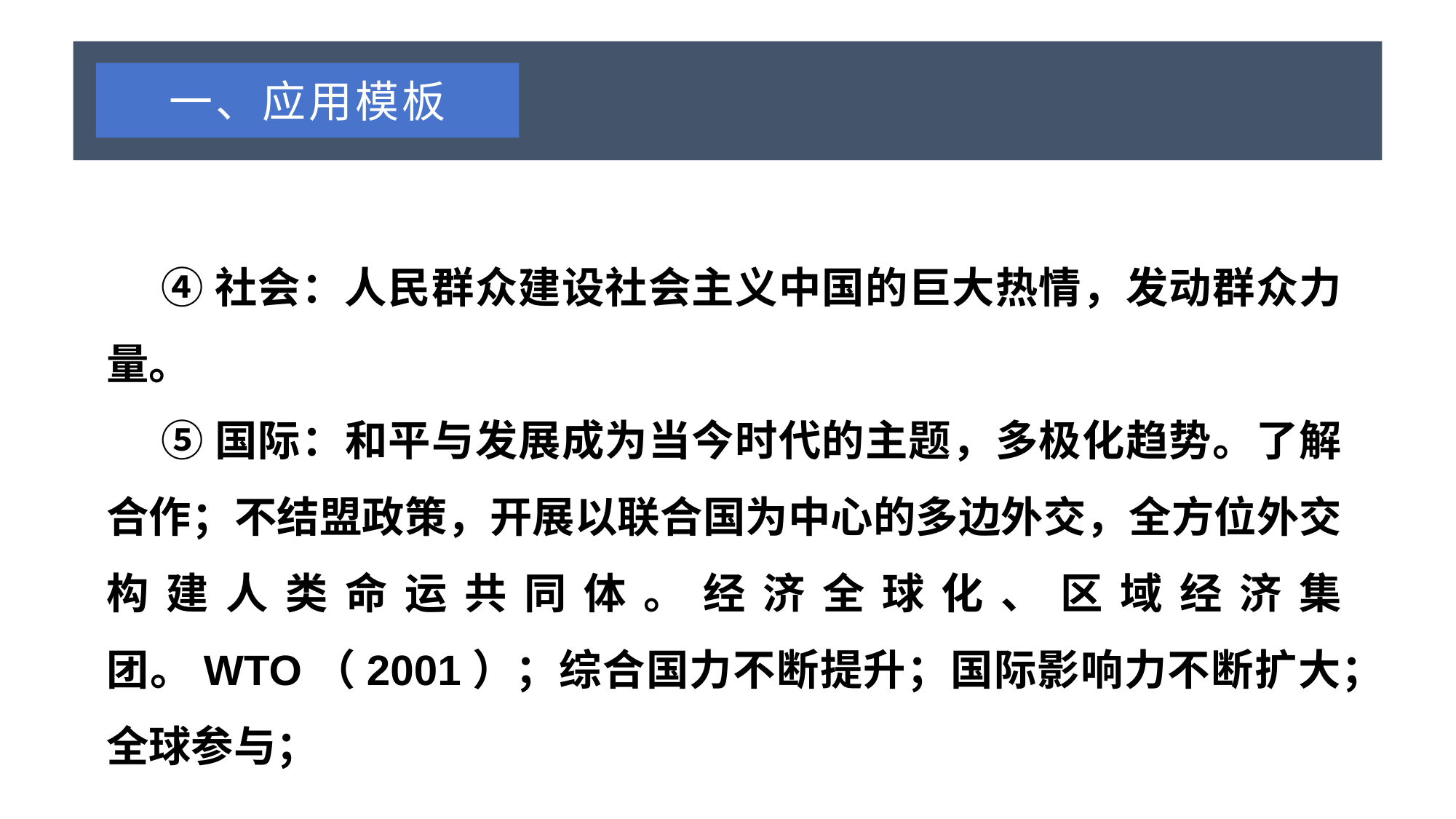

一、应用模板

④社会：人民群众建设社会主义中国的巨大热情，发动群众力量。
⑤国际：和平与发展成为当今时代的主题，多极化趋势。了解合作；不结盟政策，开展以联合国为中心的多边外交，全方位外交构建人类命运共同体。经济全球化、区域经济集团。WTO（2001）；综合国力不断提升；国际影响力不断扩大；全球参与；